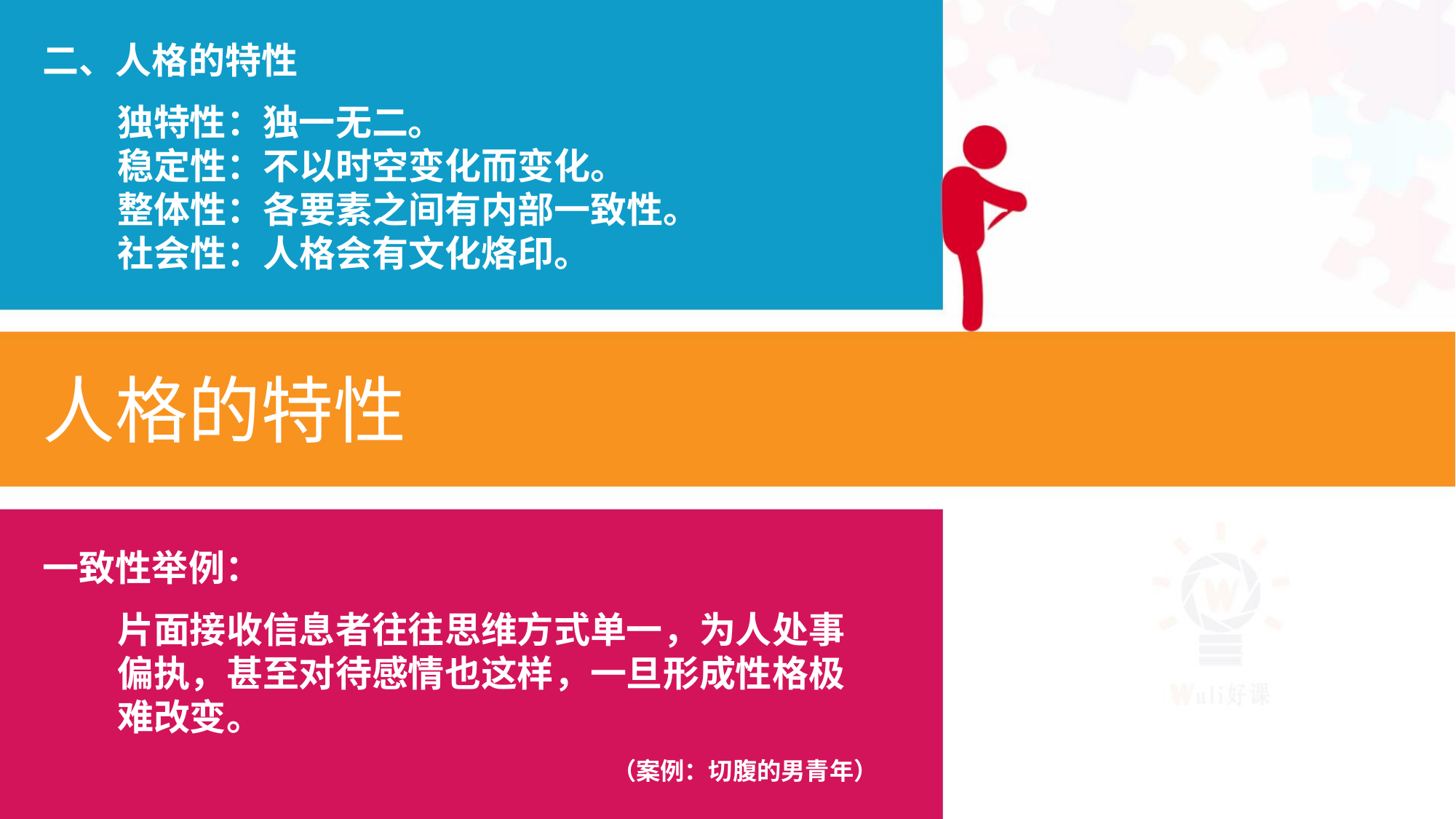

二、人格的特性
独特性：独一无二。
稳定性：不以时空变化而变化。
整体性：各要素之间有内部一致性。
社会性：人格会有文化烙印。
人格的特性
一致性举例：
片面接收信息者往往思维方式单一，为人处事
偏执，甚至对待感情也这样，一旦形成性格极
难改变。
（案例：切腹的男青年）